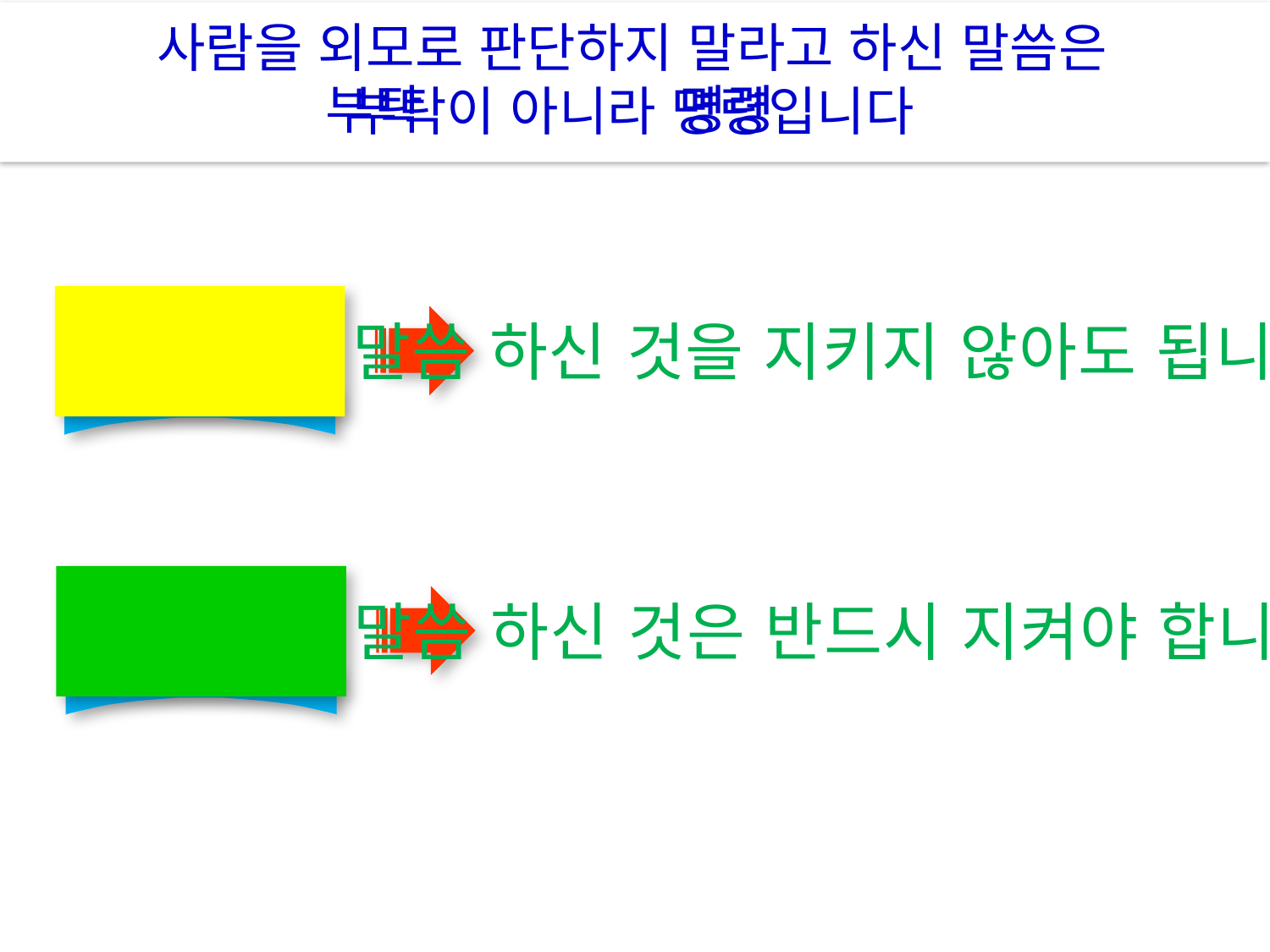

사람을 외모로 판단하지 말라고 하신 말씀은
부탁이 아니라 명령입니다
부탁
명령

말씀 하신 것을 지키지 않아도 됩니다

말씀 하신 것은 반드시 지켜야 합니다